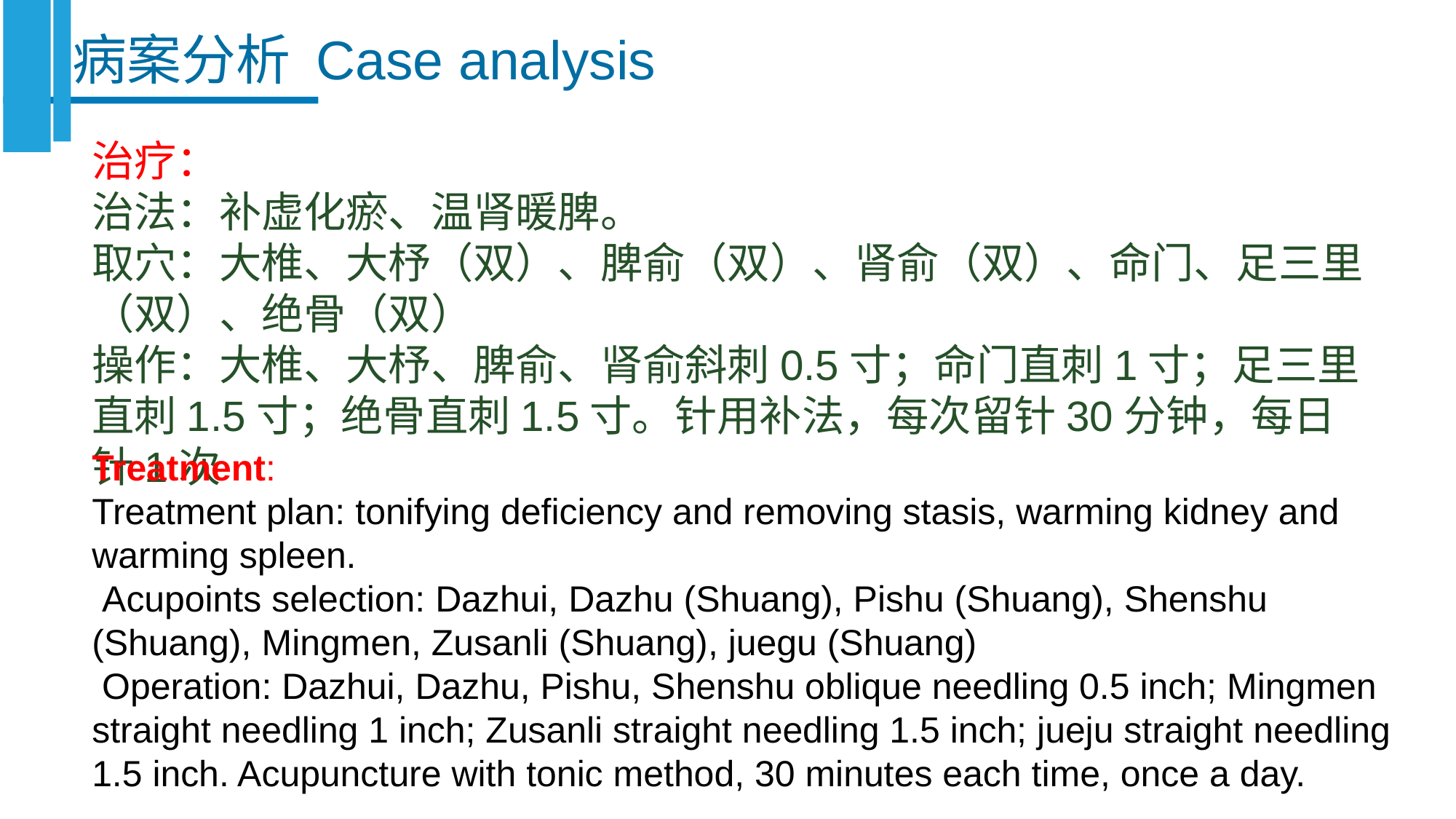

病案分析 Case analysis

治疗：
治法：补虚化瘀、温肾暖脾。
取穴：大椎、大杼（双）、脾俞（双）、肾俞（双）、命门、足三里（双）、绝骨（双）
操作：大椎、大杼、脾俞、肾俞斜刺0.5寸；命门直刺1寸；足三里直刺1.5寸；绝骨直刺1.5寸。针用补法，每次留针30分钟，每日针1次
Treatment:
Treatment plan: tonifying deficiency and removing stasis, warming kidney and warming spleen.
 Acupoints selection: Dazhui, Dazhu (Shuang), Pishu (Shuang), Shenshu (Shuang), Mingmen, Zusanli (Shuang), juegu (Shuang)
 Operation: Dazhui, Dazhu, Pishu, Shenshu oblique needling 0.5 inch; Mingmen straight needling 1 inch; Zusanli straight needling 1.5 inch; jueju straight needling 1.5 inch. Acupuncture with tonic method, 30 minutes each time, once a day.